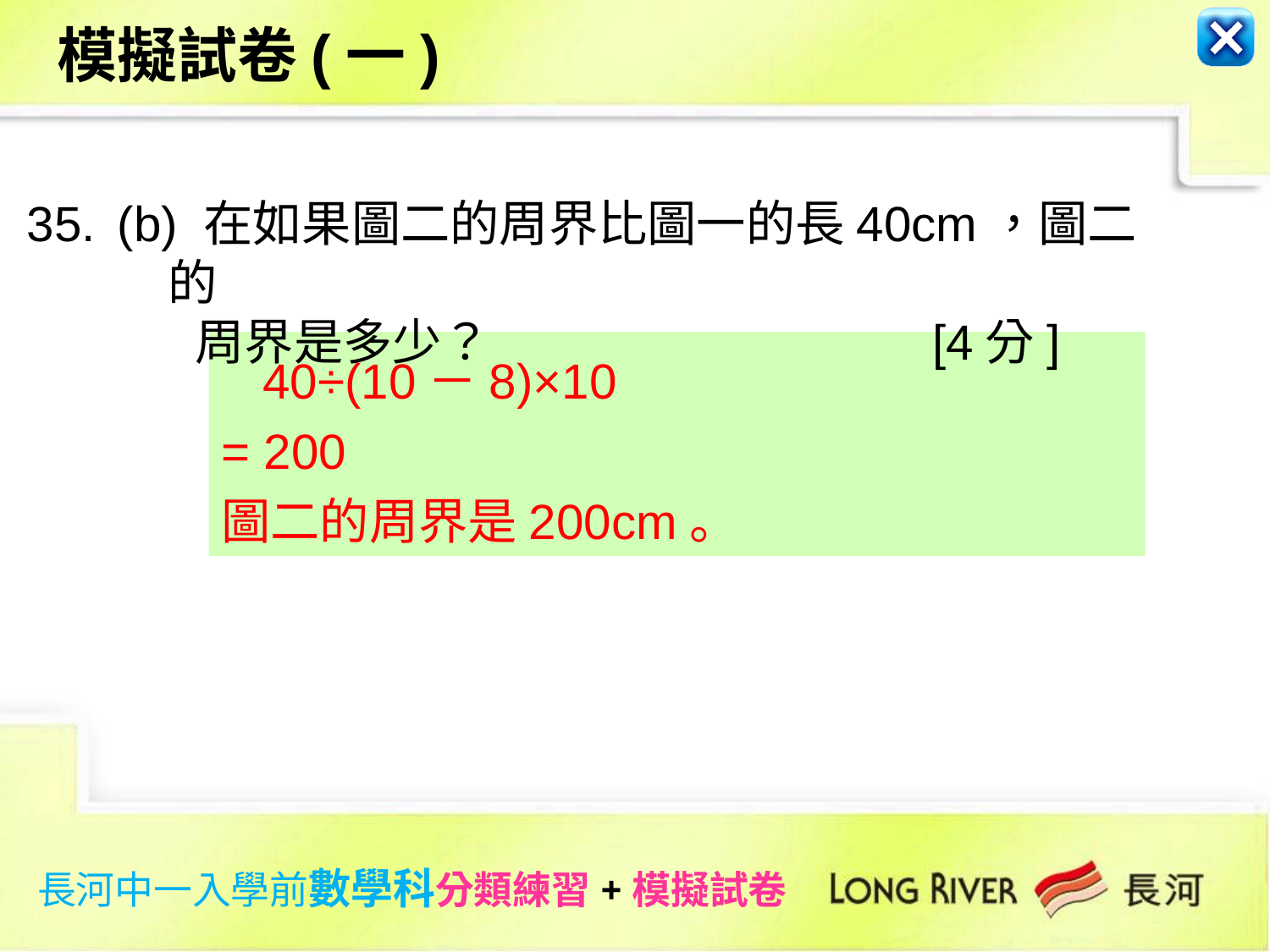

模擬試卷(一)
(b) 在如果圖二的周界比圖一的長40cm，圖二的
      周界是多少？                                       [4分]
35.
   40÷(10－8)×10
= 200
圖二的周界是200cm。